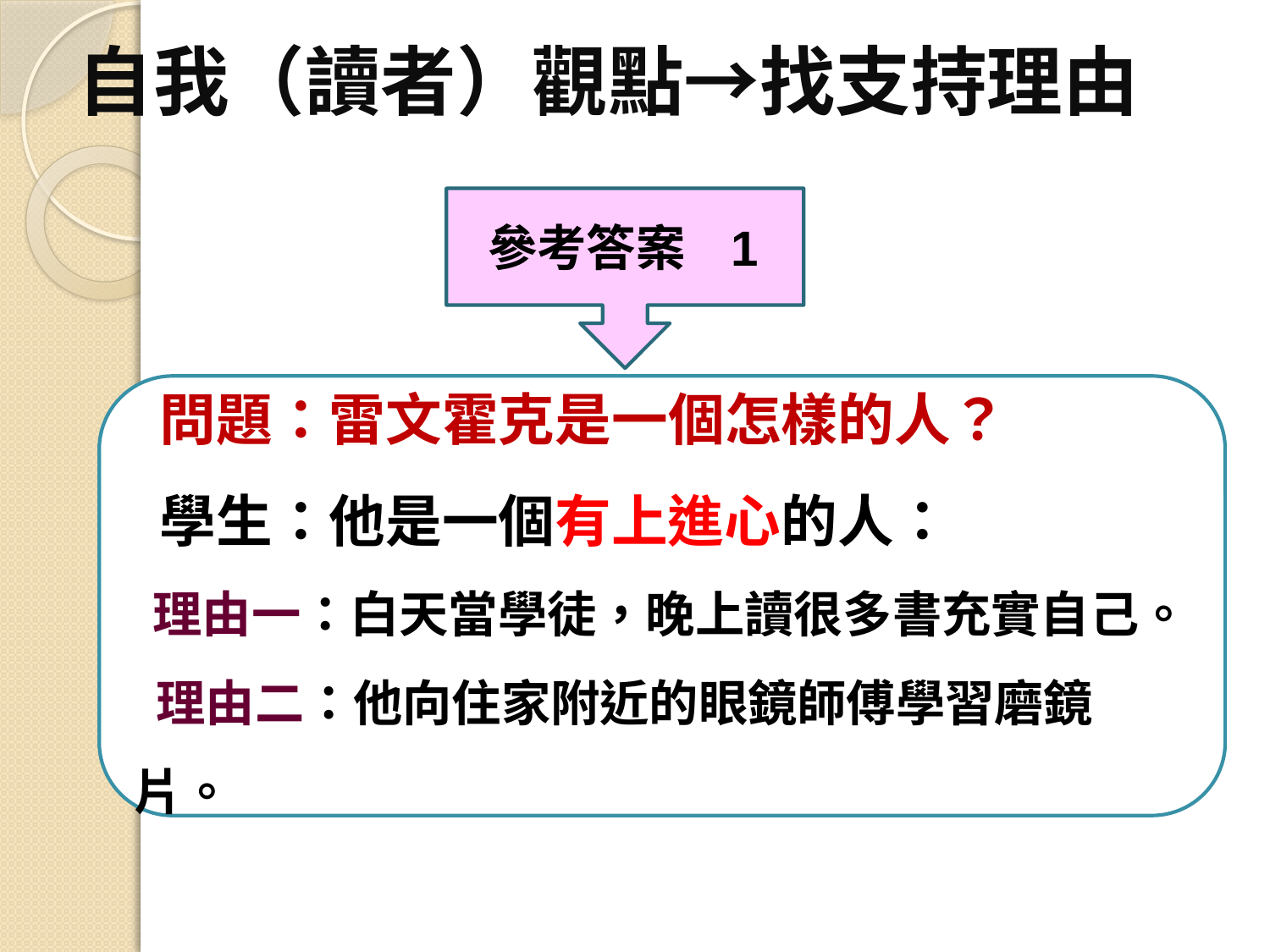

# 自我（讀者）觀點→找支持理由
  參考答案   1

 問題：雷文霍克是一個怎樣的人？
 學生：他是一個有上進心的人：
 理由一：白天當學徒，晚上讀很多書充實自己。
 理由二：他向住家附近的眼鏡師傅學習磨鏡片。